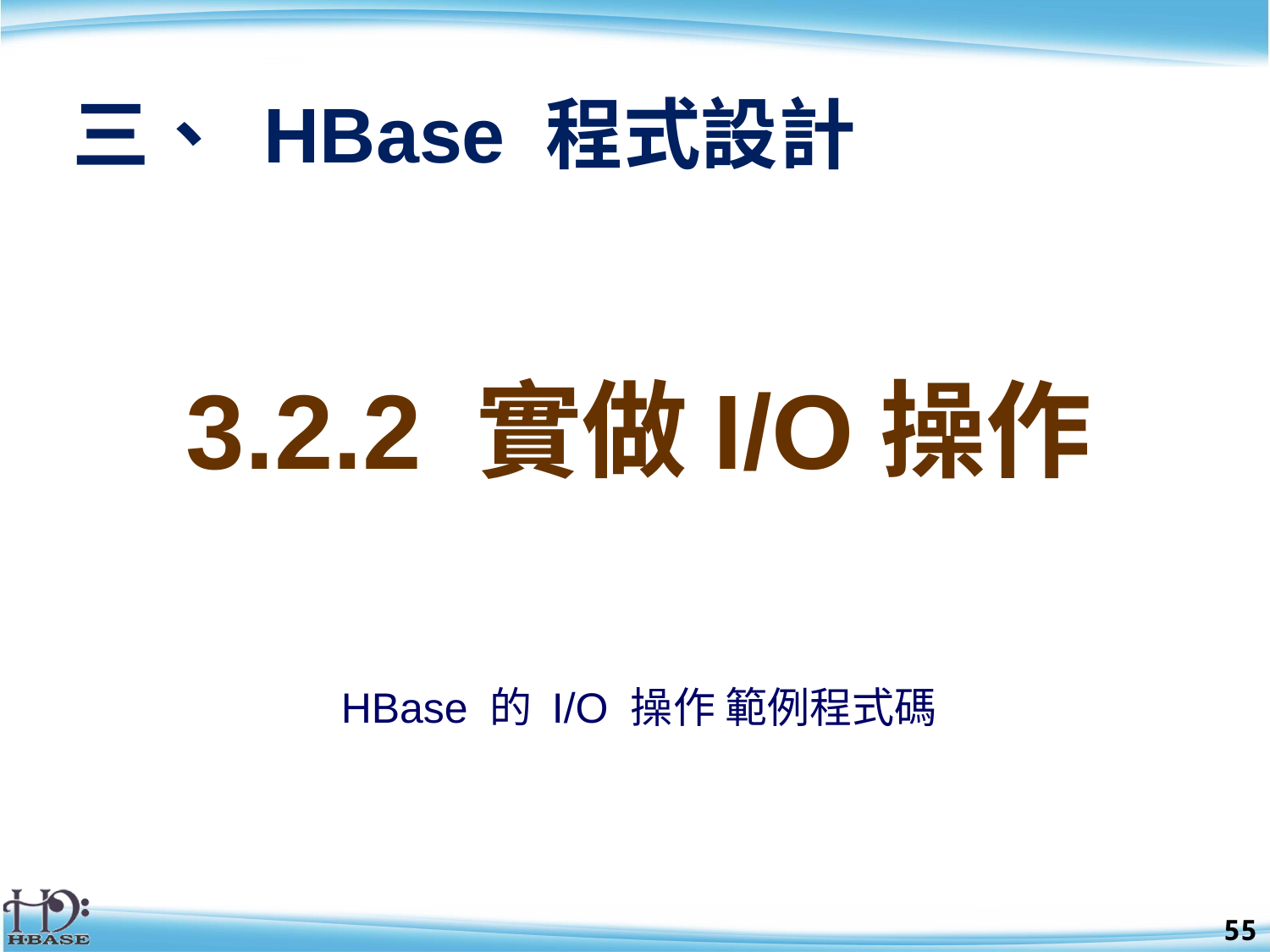

# 三、 HBase 程式設計
3.2.2 實做I/O操作
HBase 的 I/O 操作 範例程式碼
55